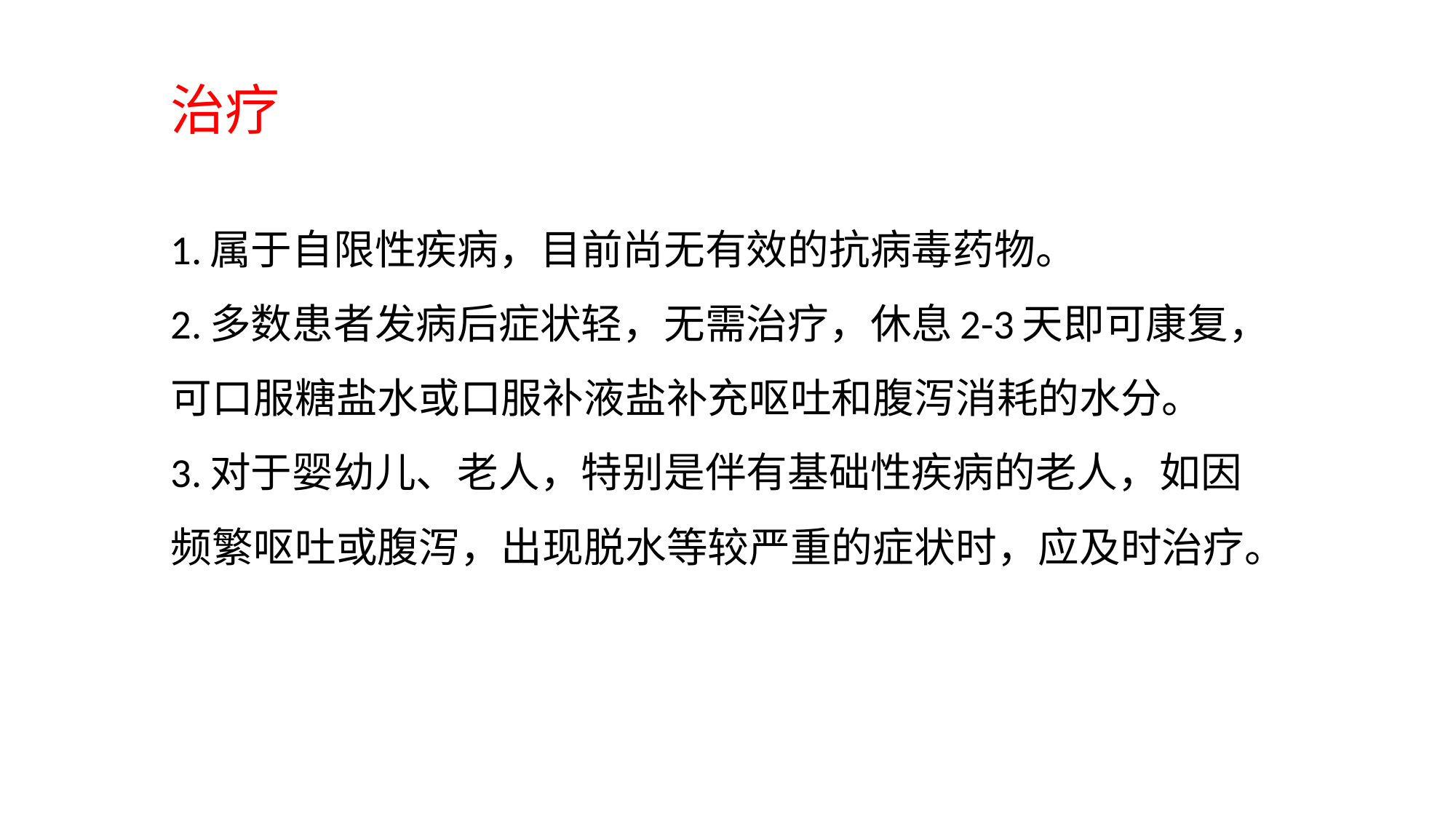

治疗
1.属于自限性疾病，目前尚无有效的抗病毒药物。
2.多数患者发病后症状轻，无需治疗，休息2-3天即可康复，可口服糖盐水或口服补液盐补充呕吐和腹泻消耗的水分。
3.对于婴幼儿、老人，特别是伴有基础性疾病的老人，如因频繁呕吐或腹泻，出现脱水等较严重的症状时，应及时治疗。